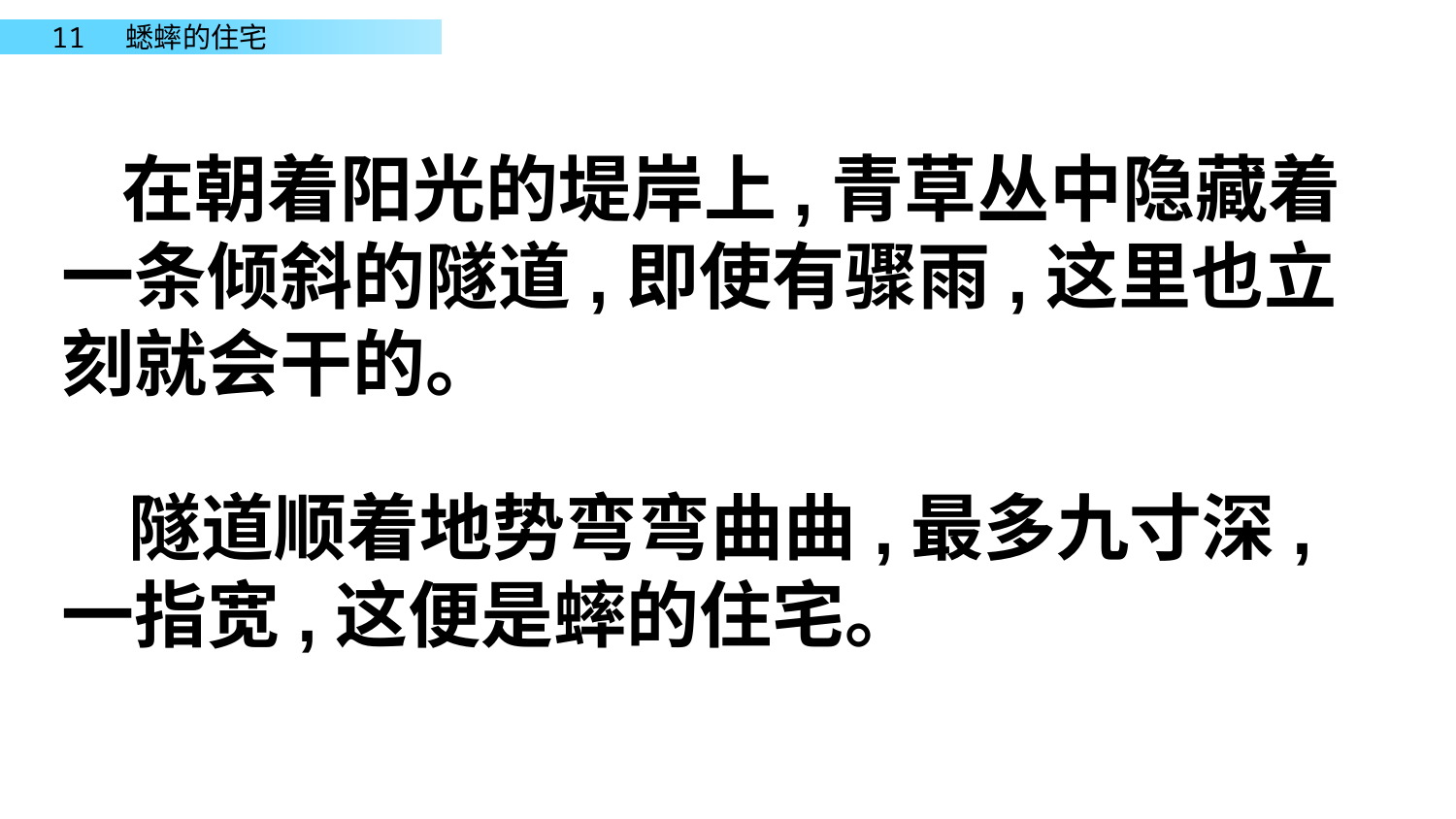

在朝着阳光的堤岸上,青草丛中隐藏着一条倾斜的隧道,即使有骤雨,这里也立刻就会干的。
   隧道顺着地势弯弯曲曲,最多九寸深,一指宽,这便是蟀的住宅。